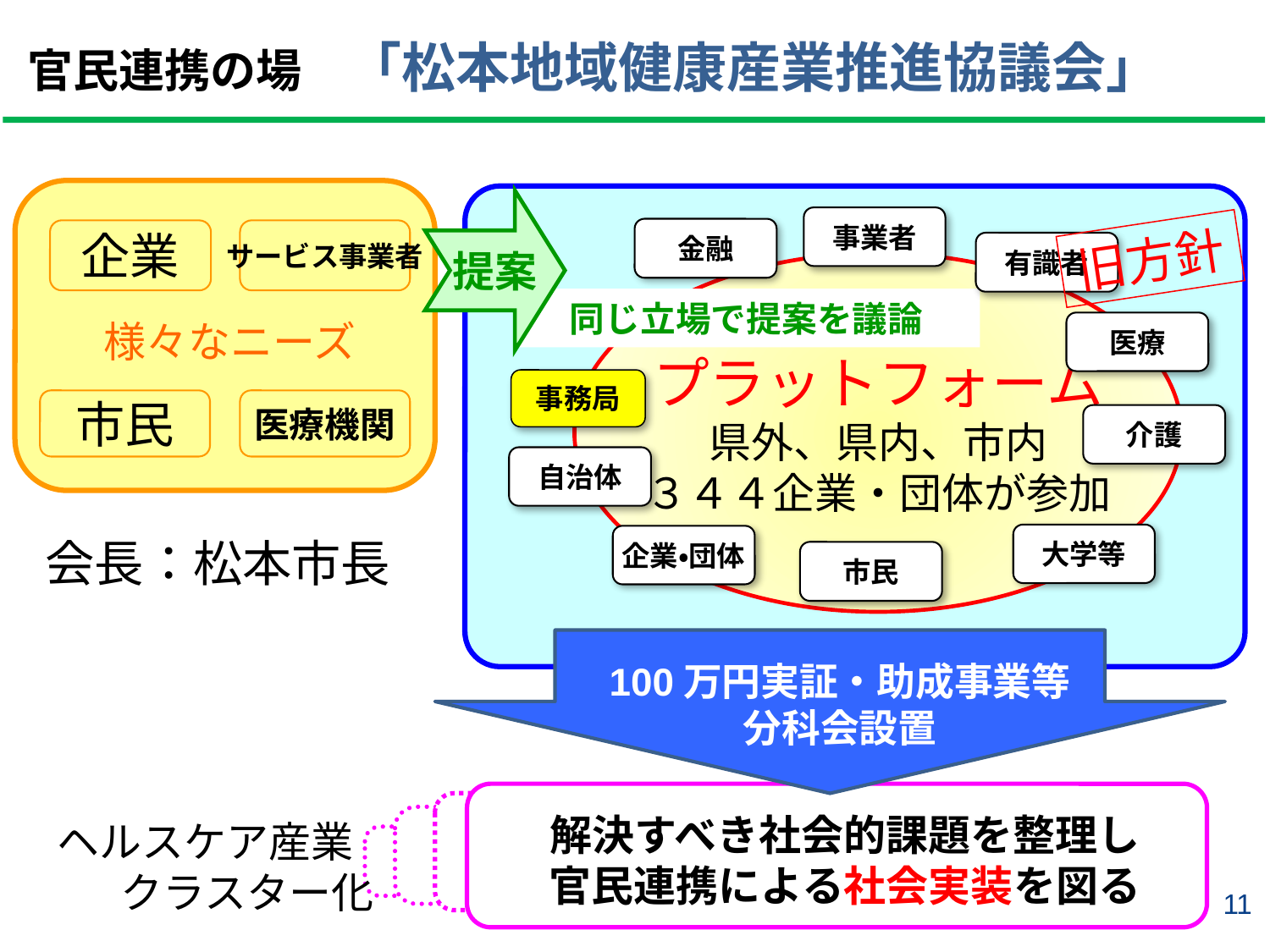

官民連携の場　「松本地域健康産業推進協議会」

企業
サービス事業者
様々なニーズ
市民
医療機関

提案
事業者
金融
有識者

プラットフォーム
県外、県内、市内
３４４企業・団体が参加

同じ立場で提案を議論
医療
事務局
介護
自治体
大学等
企業・団体
市民
旧方針
会長：松本市長

100万円実証・助成事業等
分科会設置

解決すべき社会的課題を整理し
官民連携による社会実装を図る
ヘルスケア産業
　　クラスター化

11